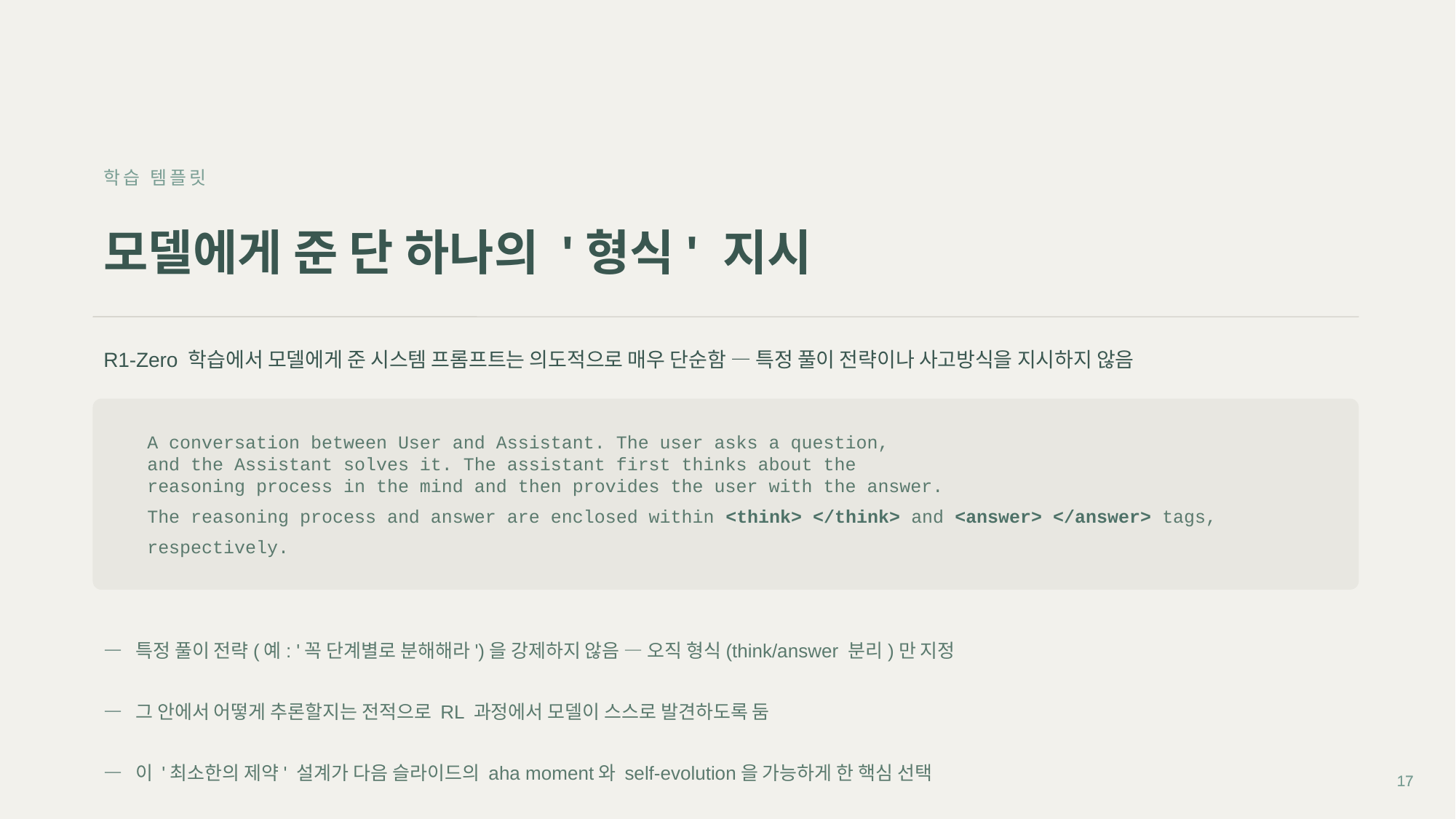

학습 템플릿
모델에게 준 단 하나의 '형식' 지시

R1-Zero 학습에서 모델에게 준 시스템 프롬프트는 의도적으로 매우 단순함 — 특정 풀이 전략이나 사고방식을 지시하지 않음

A conversation between User and Assistant. The user asks a question,
and the Assistant solves it. The assistant first thinks about the
reasoning process in the mind and then provides the user with the answer.
The reasoning process and answer are enclosed within <think> </think> and <answer> </answer> tags, respectively.
—  특정 풀이 전략(예: '꼭 단계별로 분해해라')을 강제하지 않음 — 오직 형식(think/answer 분리)만 지정
—  그 안에서 어떻게 추론할지는 전적으로 RL 과정에서 모델이 스스로 발견하도록 둠
—  이 '최소한의 제약' 설계가 다음 슬라이드의 aha moment와 self-evolution을 가능하게 한 핵심 선택
17
17